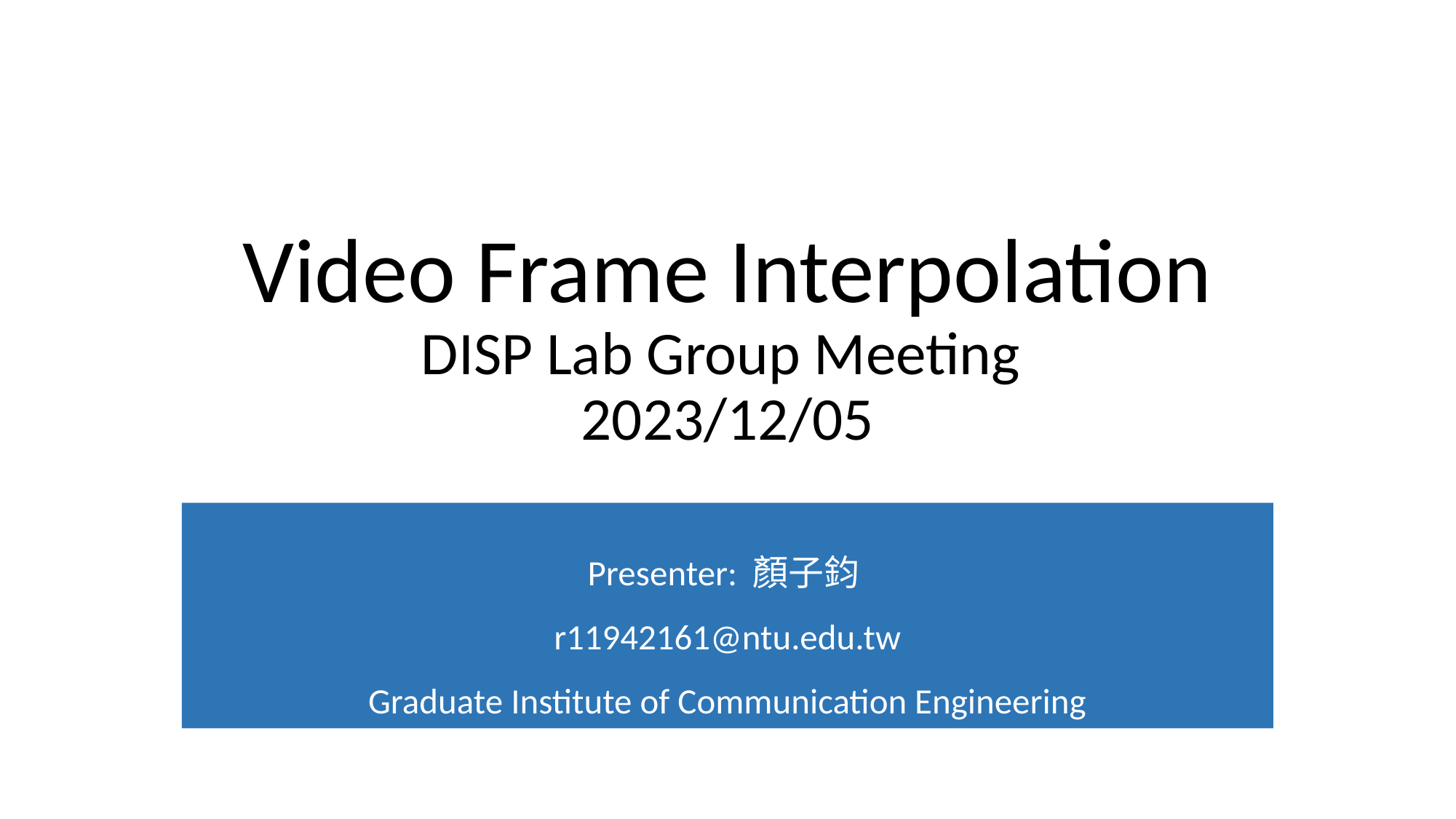

# Video Frame Interpolation DISP Lab Group Meeting 2023/12/05

Presenter: 顏子鈞
r11942161@ntu.edu.tw
Graduate Institute of Communication Engineering